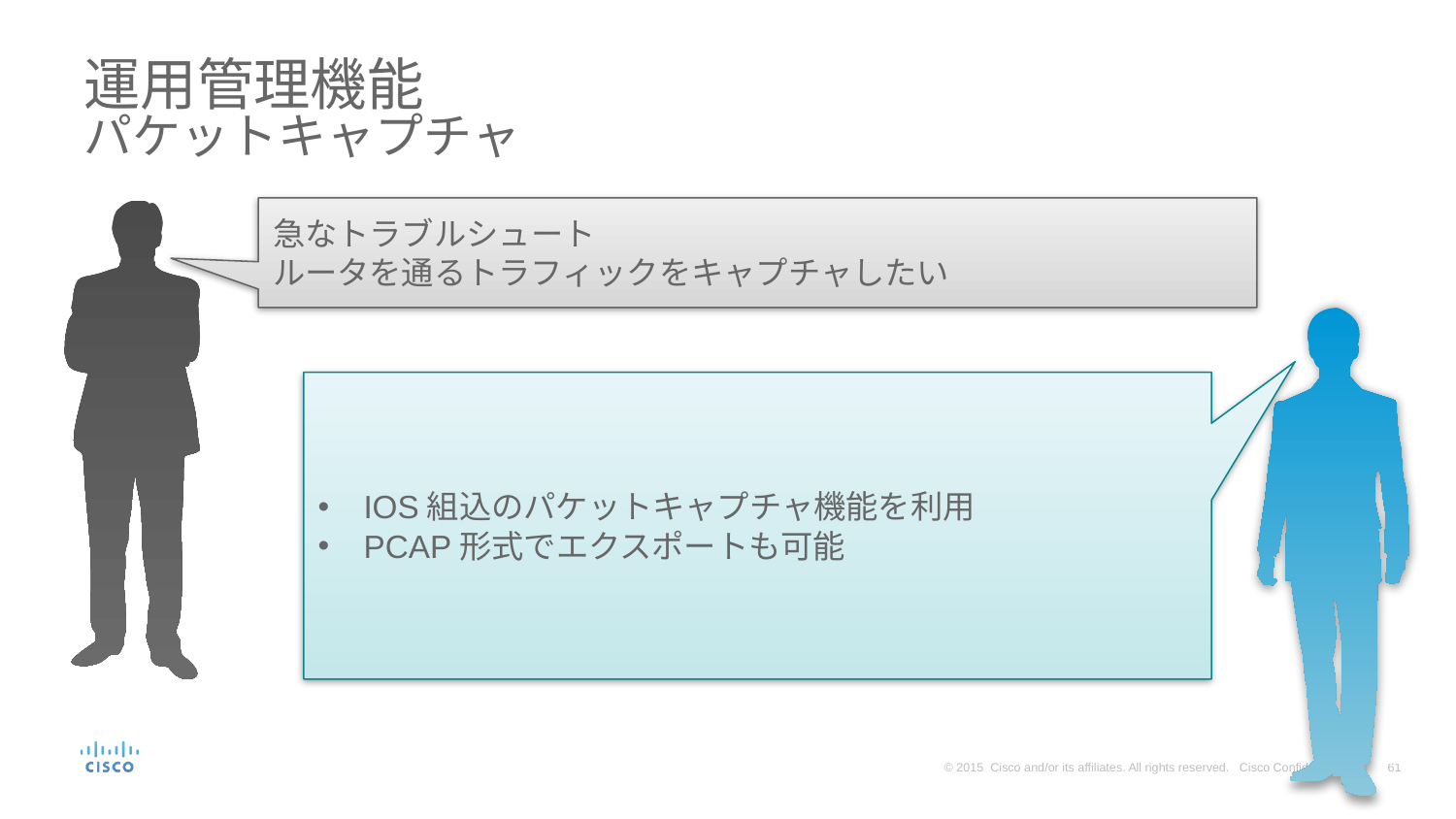

# 運用管理機能 パケットキャプチャ

急なトラブルシュート
ルータを通るトラフィックをキャプチャしたい

IOS組込のパケットキャプチャ機能を利用
PCAP形式でエクスポートも可能